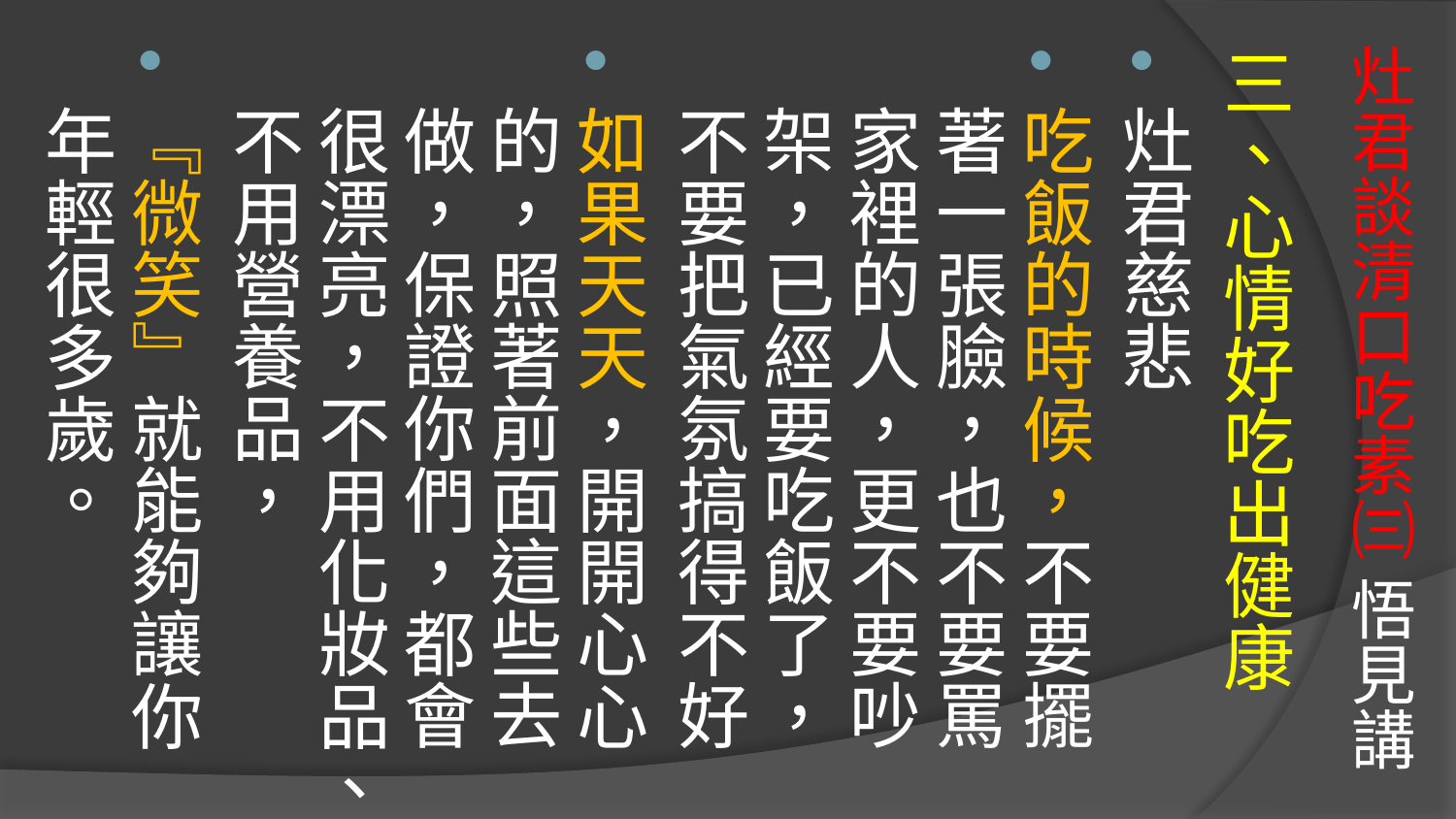

# 灶君談清口吃素㈢ 悟見講
三、心情好吃出健康
灶君慈悲
吃飯的時候，不要擺著一張臉，也不要罵家裡的人，更不要吵架，已經要吃飯了，不要把氣氛搞得不好
如果天天，開開心心的，照著前面這些去做，保證你們，都會很漂亮，不用化妝品、不用營養品，
『微笑』就能夠讓你年輕很多歲。